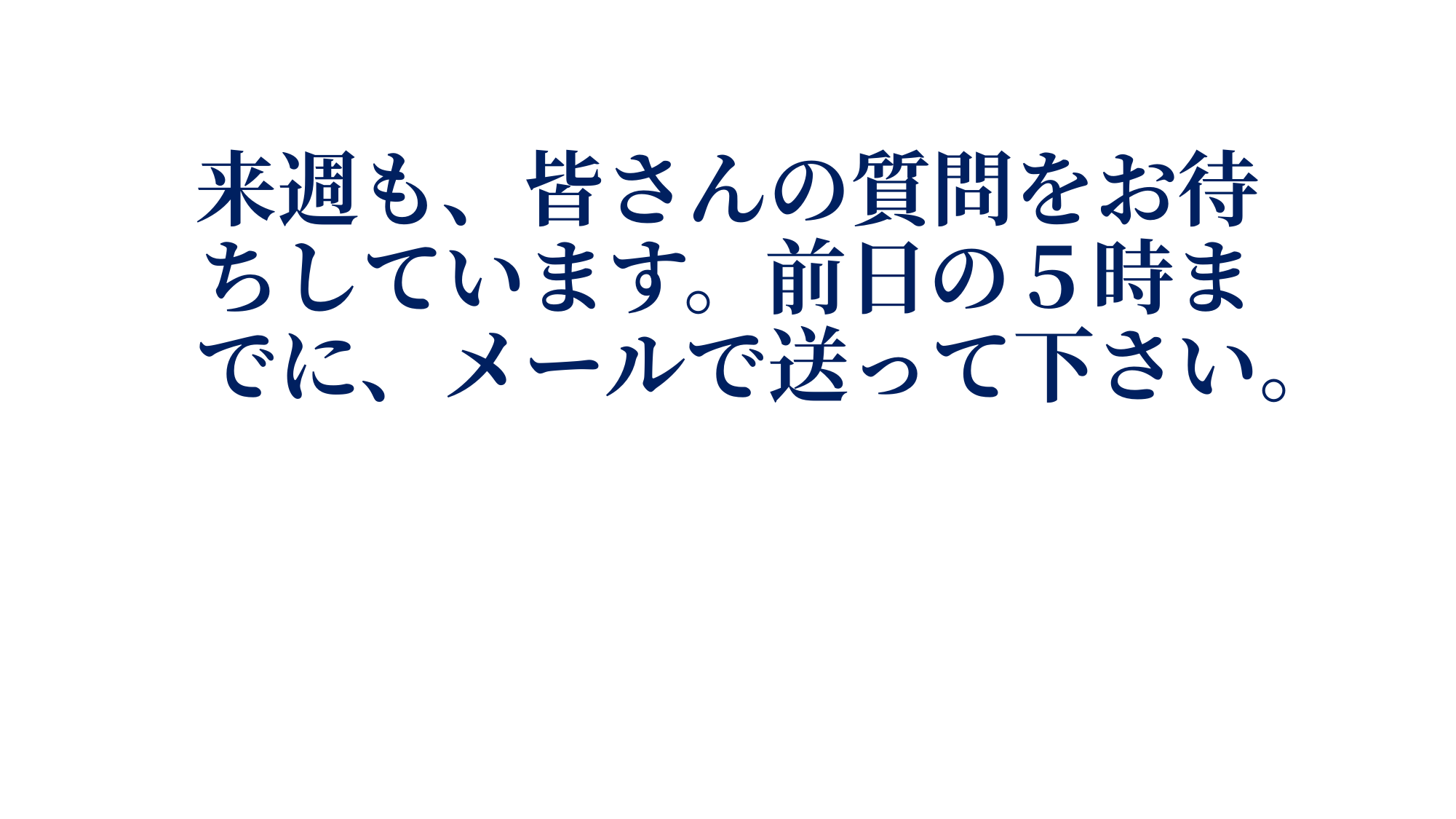

# 来週も、皆さんの質問をお待ちしています。前日の５時までに、メールで送って下さい。